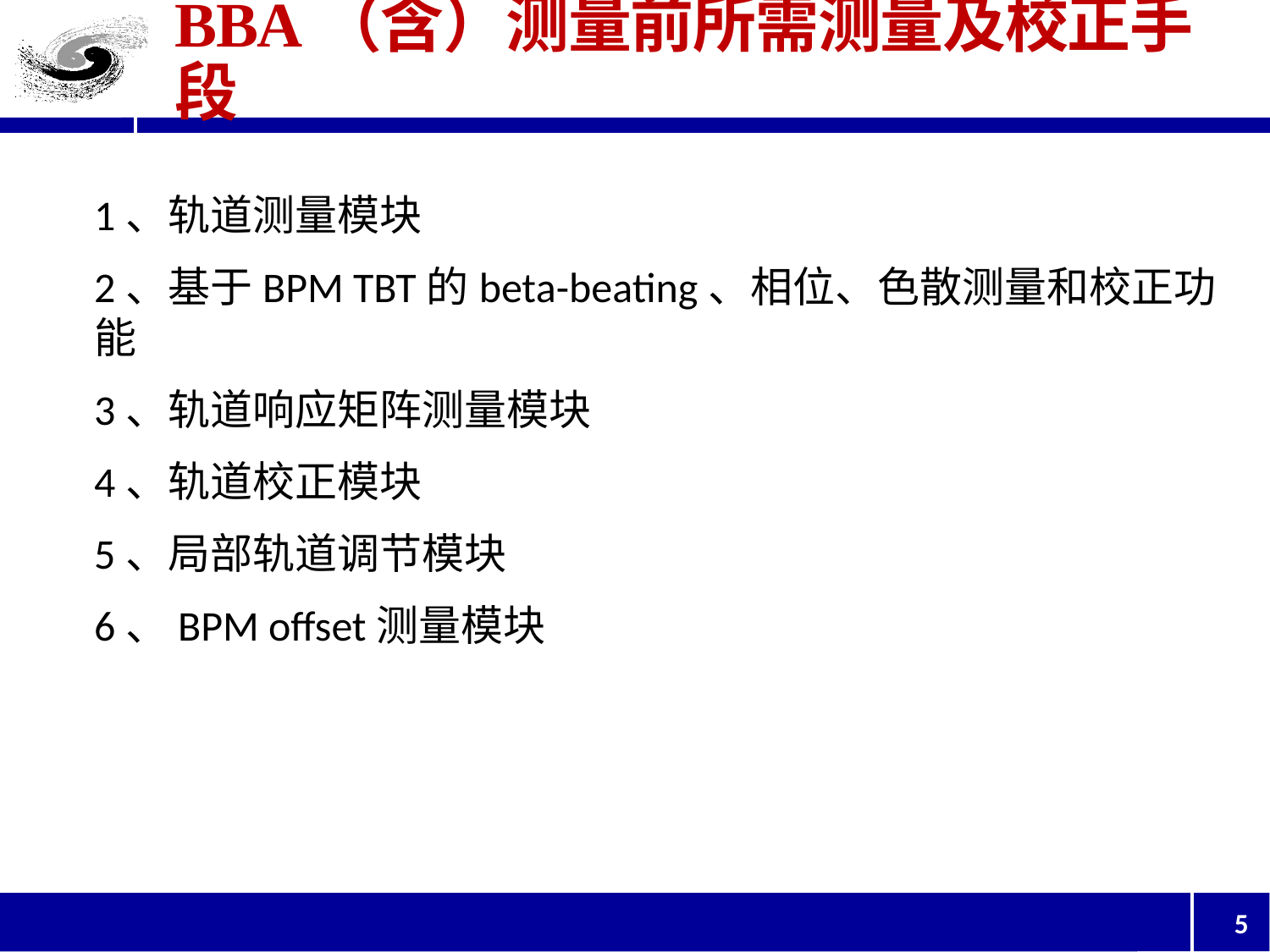

# BBA（含）测量前所需测量及校正手段
1、轨道测量模块
2、基于BPM TBT的beta-beating、相位、色散测量和校正功能
3、轨道响应矩阵测量模块
4、轨道校正模块
5、局部轨道调节模块
6、BPM offset测量模块